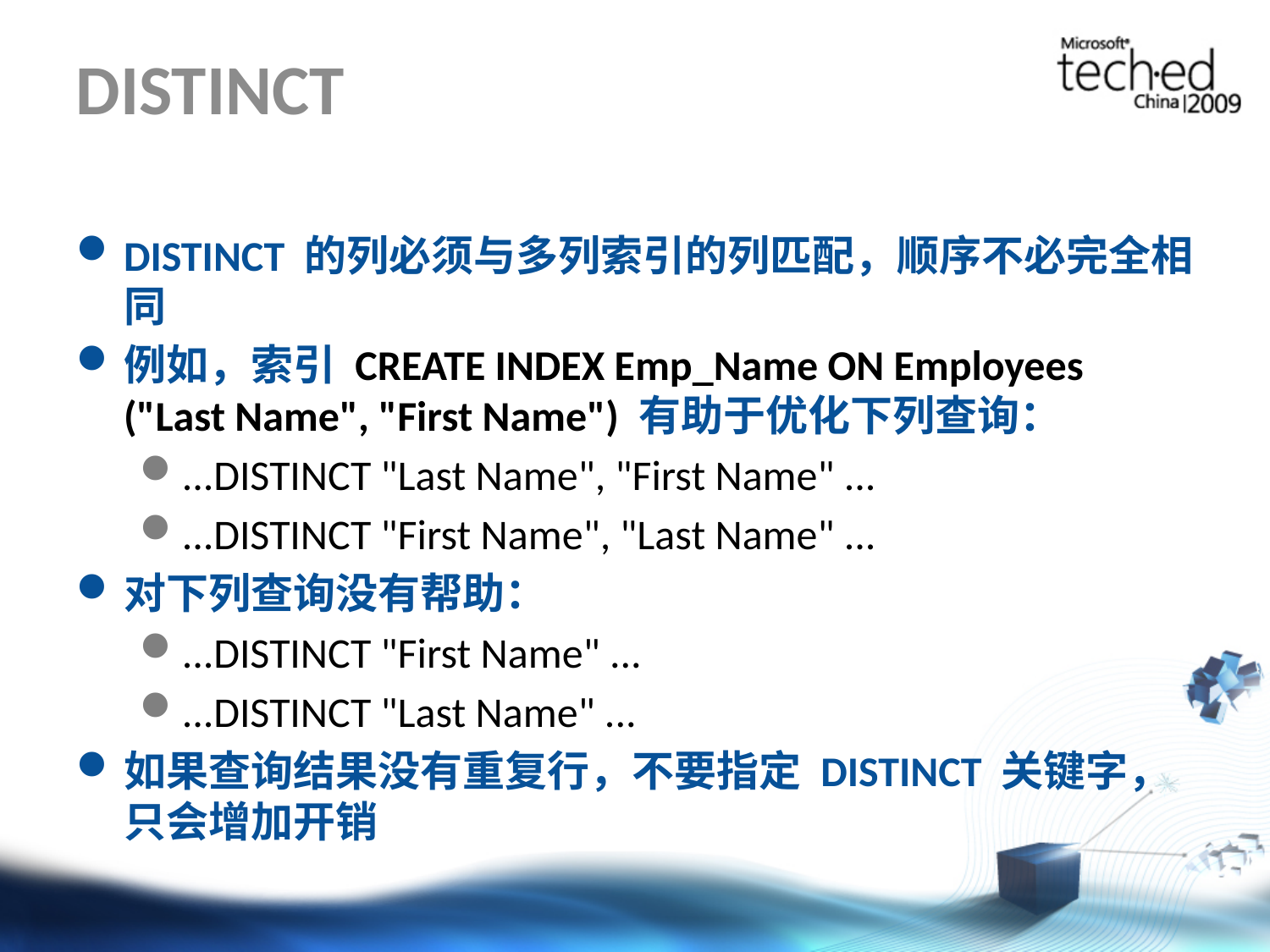

# DISTINCT
DISTINCT 的列必须与多列索引的列匹配，顺序不必完全相同
例如，索引 CREATE INDEX Emp_Name ON Employees ("Last Name", "First Name") 有助于优化下列查询：
...DISTINCT "Last Name", "First Name" ...
...DISTINCT "First Name", "Last Name" ...
对下列查询没有帮助：
...DISTINCT "First Name" ...
...DISTINCT "Last Name" ...
如果查询结果没有重复行，不要指定 DISTINCT 关键字，只会增加开销